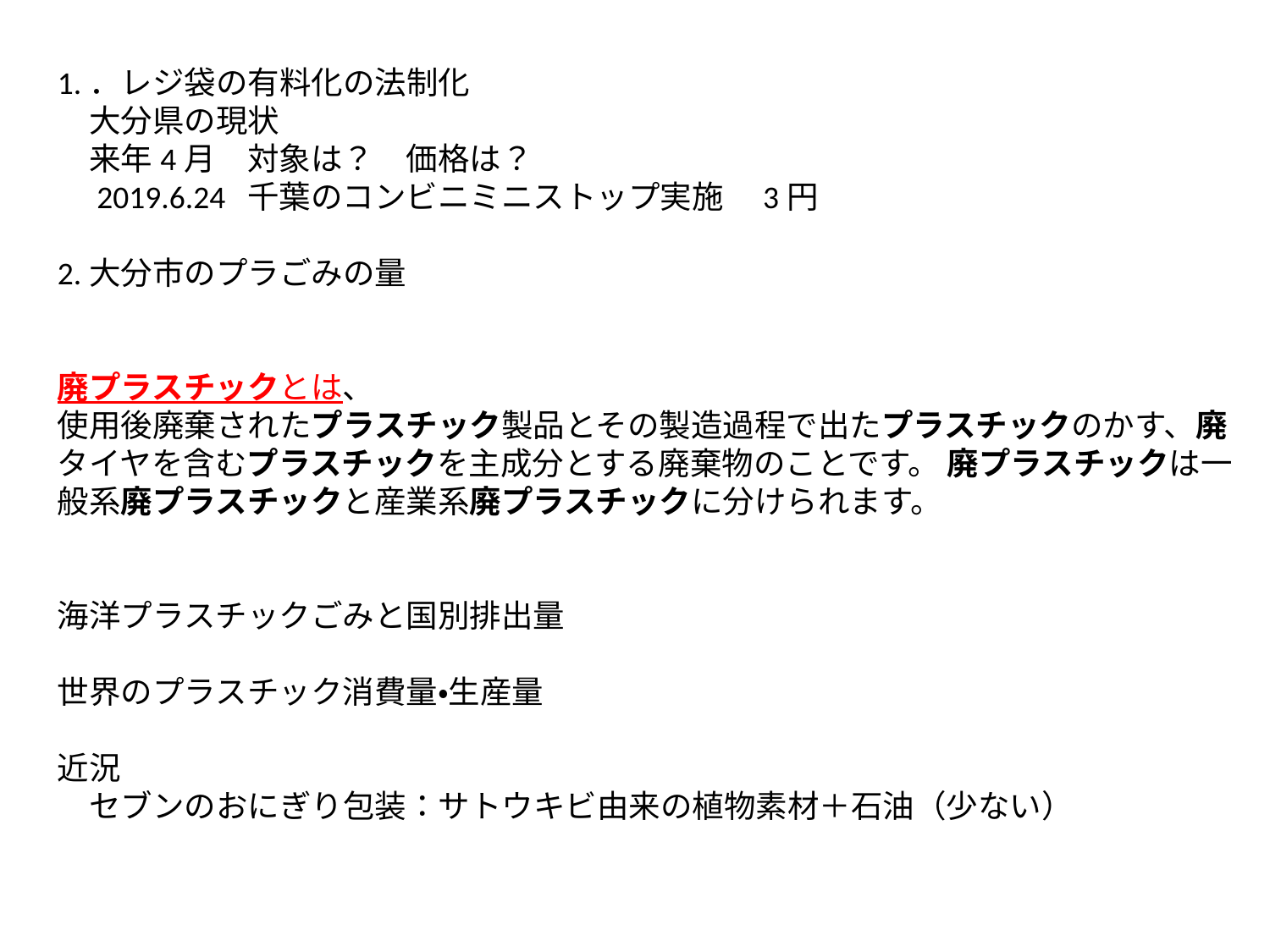

1.．レジ袋の有料化の法制化
　大分県の現状
　来年4月　対象は？　価格は？
　2019.6.24  千葉のコンビニミニストップ実施　3円

2.大分市のプラごみの量

廃プラスチックとは、
使用後廃棄されたプラスチック製品とその製造過程で出たプラスチックのかす、廃タイヤを含むプラスチックを主成分とする廃棄物のことです。 廃プラスチックは一般系廃プラスチックと産業系廃プラスチックに分けられます。

海洋プラスチックごみと国別排出量

世界のプラスチック消費量・生産量

近況
　セブンのおにぎり包装：サトウキビ由来の植物素材＋石油（少ない）